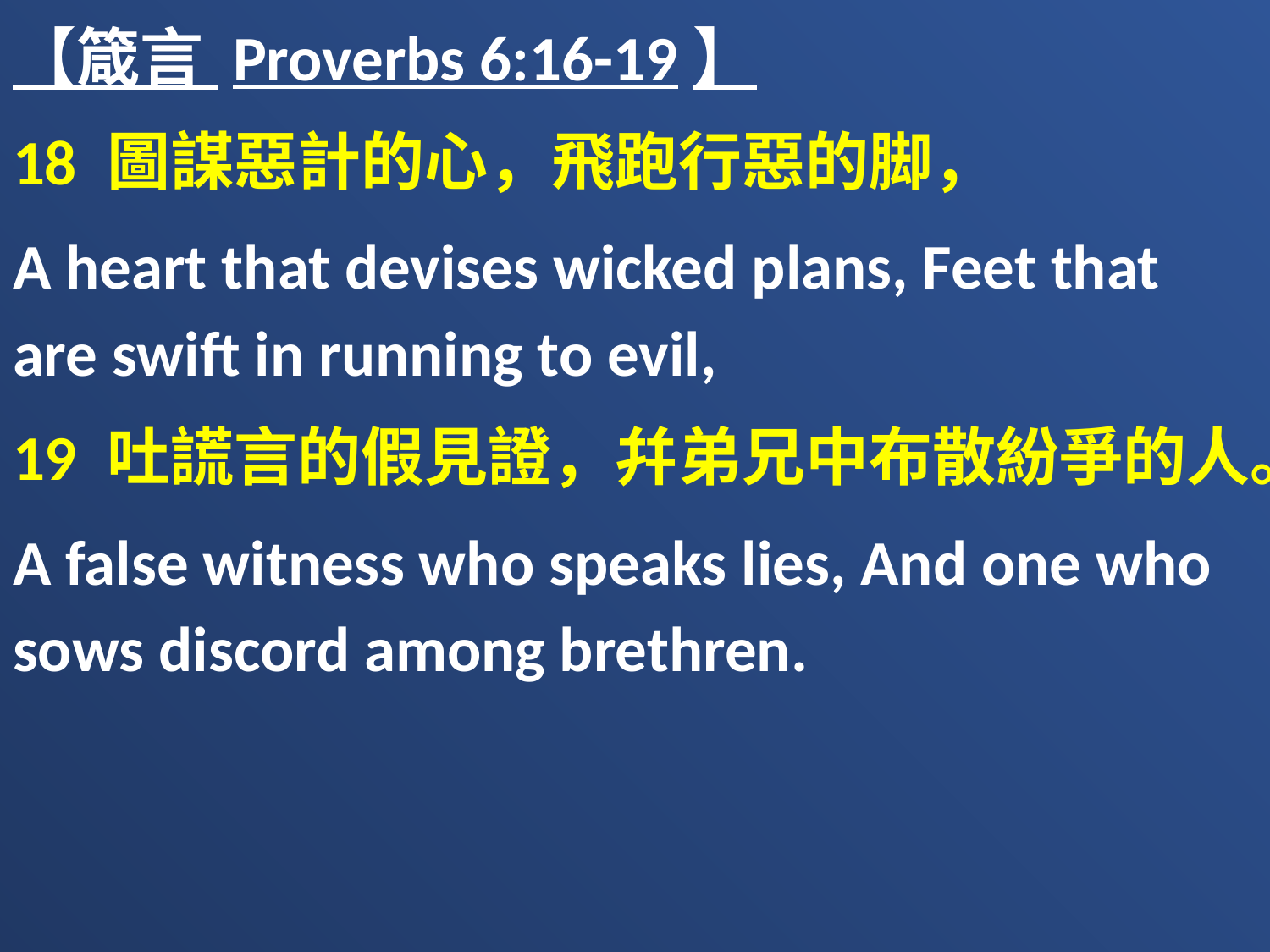

【箴言 Proverbs 6:16-19】
18 圖謀惡計的心，飛跑行惡的脚，
A heart that devises wicked plans, Feet that are swift in running to evil,
19 吐謊言的假見證，幷弟兄中布散紛爭的人。
A false witness who speaks lies, And one who sows discord among brethren.